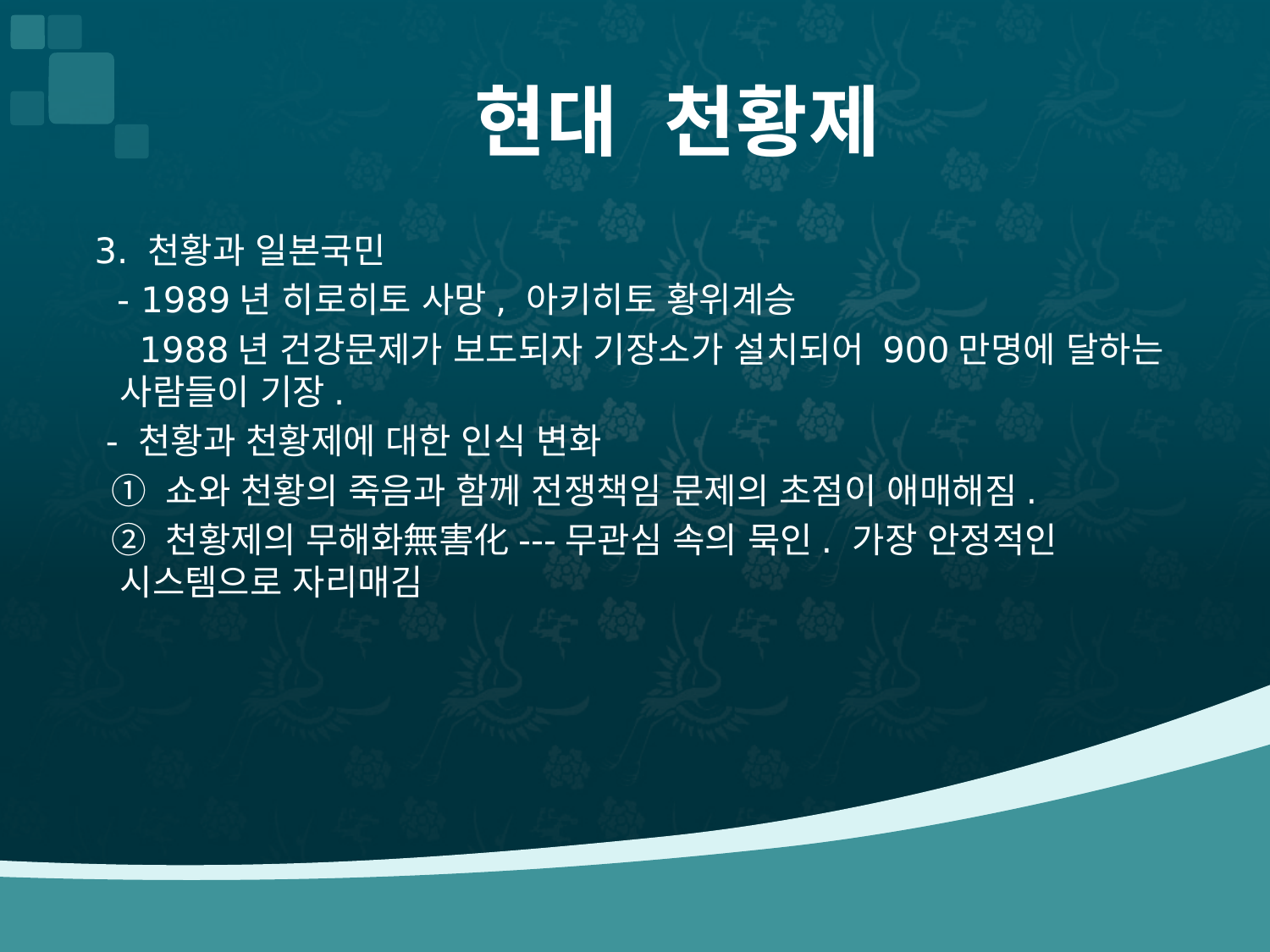

# 현대  천황제
  3. 천황과 일본국민
    - 1989년 히로히토 사망, 아키히토 황위계승
      1988년 건강문제가 보도되자 기장소가 설치되어 900만명에 달하는 사람들이 기장.
   - 천황과 천황제에 대한 인식 변화
    ① 쇼와 천황의 죽음과 함께 전쟁책임 문제의 초점이 애매해짐.
    ② 천황제의 무해화無害化---무관심 속의 묵인. 가장 안정적인 시스템으로 자리매김